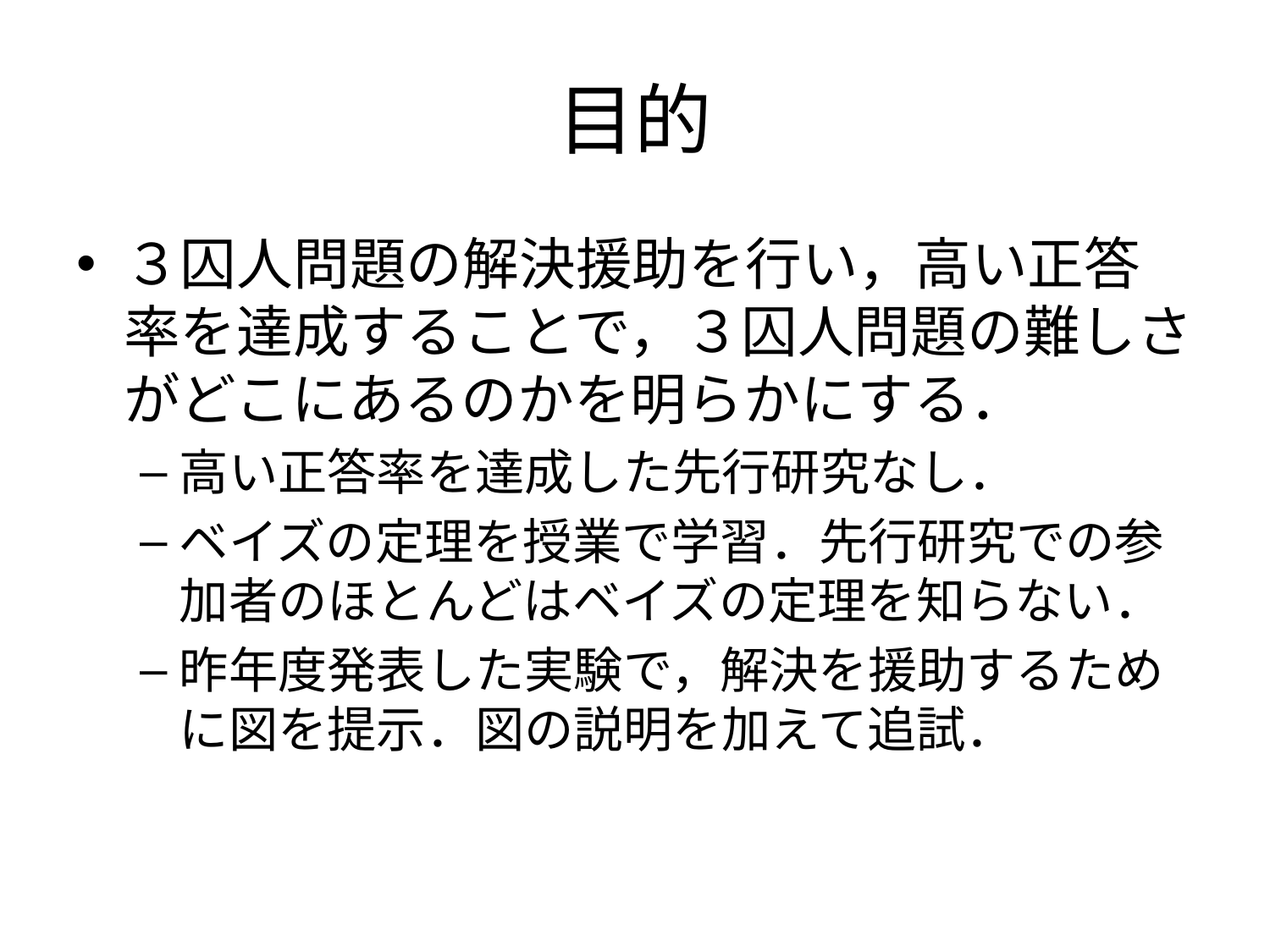

# 目的
３囚人問題の解決援助を行い，高い正答率を達成することで，３囚人問題の難しさがどこにあるのかを明らかにする．
高い正答率を達成した先行研究なし．
ベイズの定理を授業で学習．先行研究での参加者のほとんどはベイズの定理を知らない．
昨年度発表した実験で，解決を援助するために図を提示．図の説明を加えて追試．